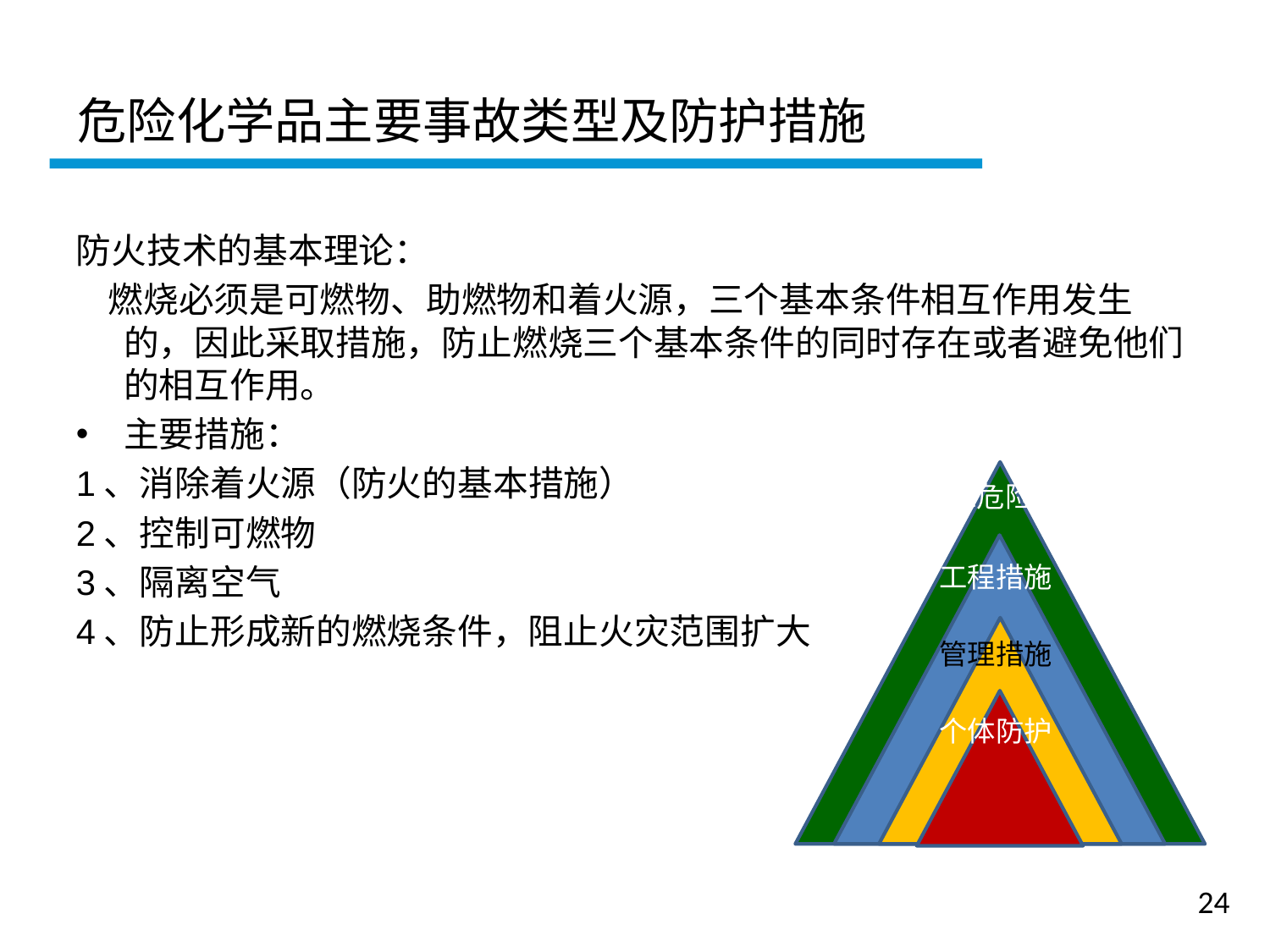

危险化学品主要事故类型及防护措施
防火技术的基本理论：
   燃烧必须是可燃物、助燃物和着火源，三个基本条件相互作用发生的，因此采取措施，防止燃烧三个基本条件的同时存在或者避免他们的相互作用。
主要措施：
1、消除着火源（防火的基本措施）
2、控制可燃物
3、隔离空气
4、防止形成新的燃烧条件，阻止火灾范围扩大
一

消除危险源

工程措施

管理措施

个体防护